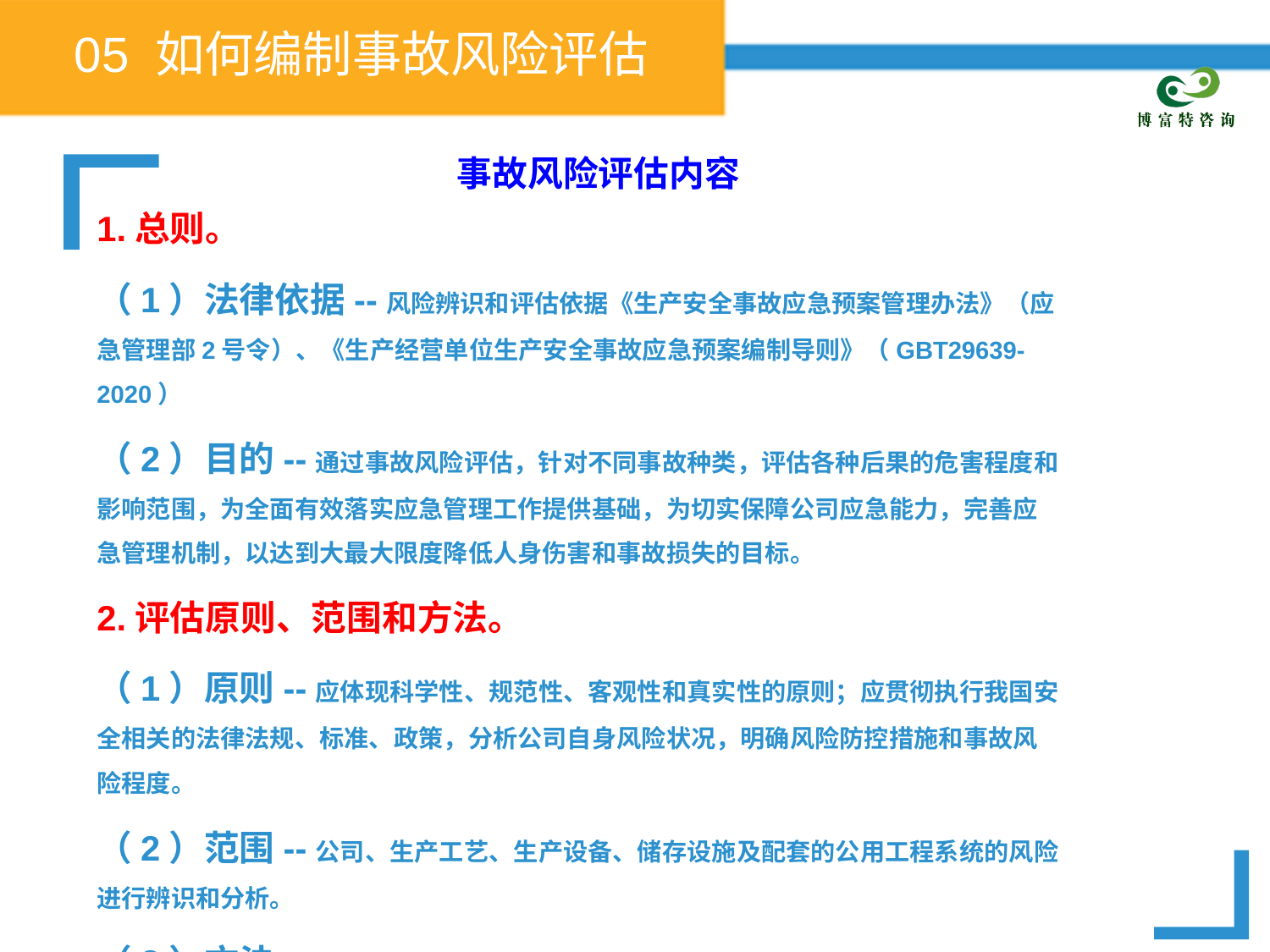

05 如何编制事故风险评估
事故风险评估内容

1.总则。
（1）法律依据--风险辨识和评估依据《生产安全事故应急预案管理办法》（应急管理部2号令）、《生产经营单位生产安全事故应急预案编制导则》（GBT29639-2020）
（2）目的--通过事故风险评估，针对不同事故种类，评估各种后果的危害程度和影响范围，为全面有效落实应急管理工作提供基础，为切实保障公司应急能力，完善应急管理机制，以达到大最大限度降低人身伤害和事故损失的目标。
2.评估原则、范围和方法。
（1）原则--应体现科学性、规范性、客观性和真实性的原则；应贯彻执行我国安全相关的法律法规、标准、政策，分析公司自身风险状况，明确风险防控措施和事故风险程度。
（2）范围--公司、生产工艺、生产设备、储存设施及配套的公用工程系统的风险进行辨识和分析。
（3）方法---采用预先危险性分析法（简称PHA）